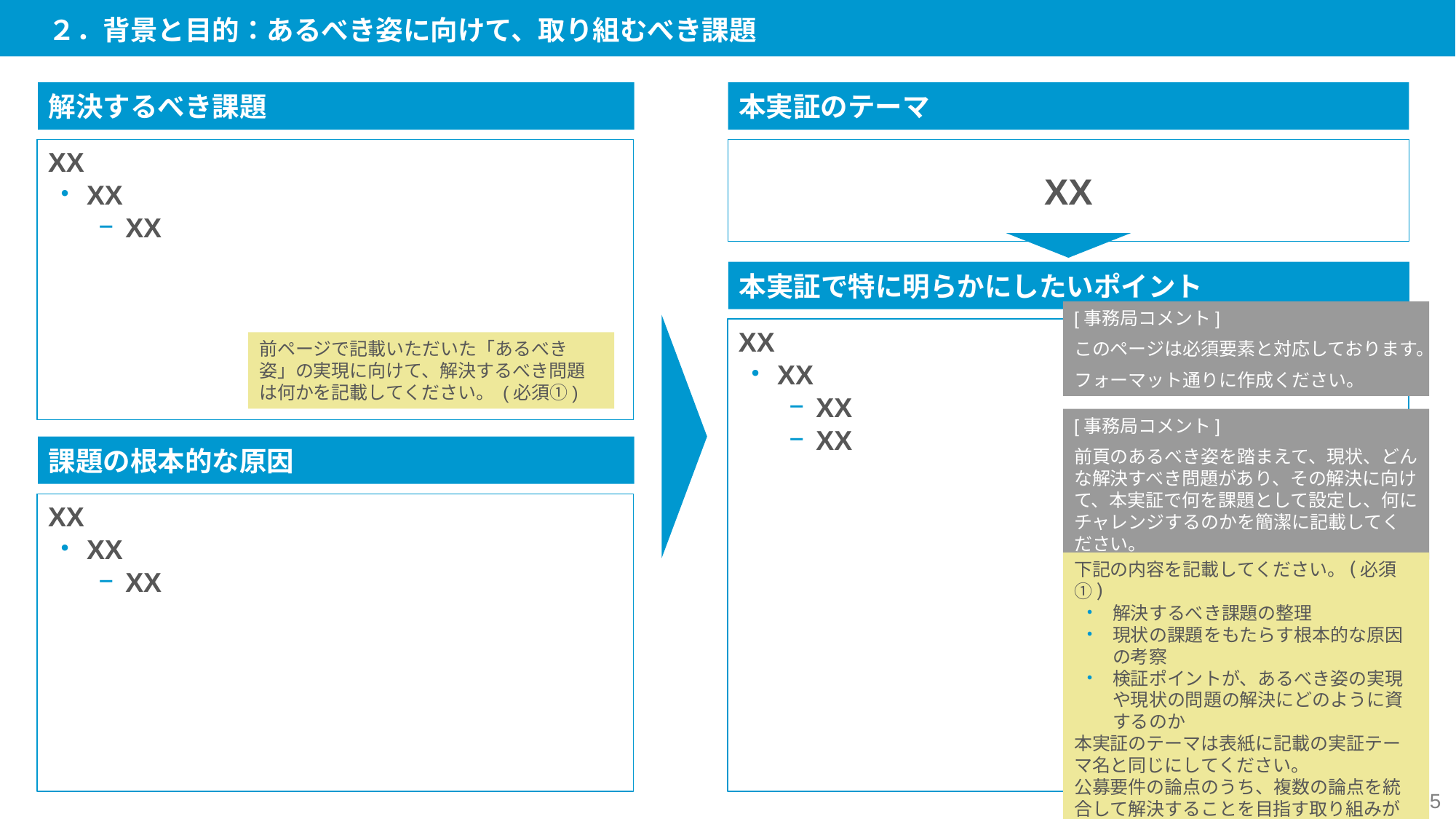

２．背景と目的：あるべき姿に向けて、取り組むべき課題
解決するべき課題
本実証のテーマ
XX
XX
XX

XX

本実証で特に明らかにしたいポイント

[事務局コメント]
このページは必須要素と対応しております。
フォーマット通りに作成ください。
XX
XX
XX
XX

前ページで記載いただいた「あるべき姿」の実現に向けて、解決するべき問題は何かを記載してください。 (必須①)
[事務局コメント]
前頁のあるべき姿を踏まえて、現状、どんな解決すべき問題があり、その解決に向けて、本実証で何を課題として設定し、何にチャレンジするのかを簡潔に記載してください。

課題の根本的な原因
XX
XX
XX

下記の内容を記載してください。(必須①)
解決するべき課題の整理
現状の課題をもたらす根本的な原因の考察
検証ポイントが、あるべき姿の実現や現状の問題の解決にどのように資するのか
本実証のテーマは表紙に記載の実証テーマ名と同じにしてください。
公募要件の論点のうち、複数の論点を統合して解決することを目指す取り組みが含まれる場合は、その旨を明示してください。(加点⑥)